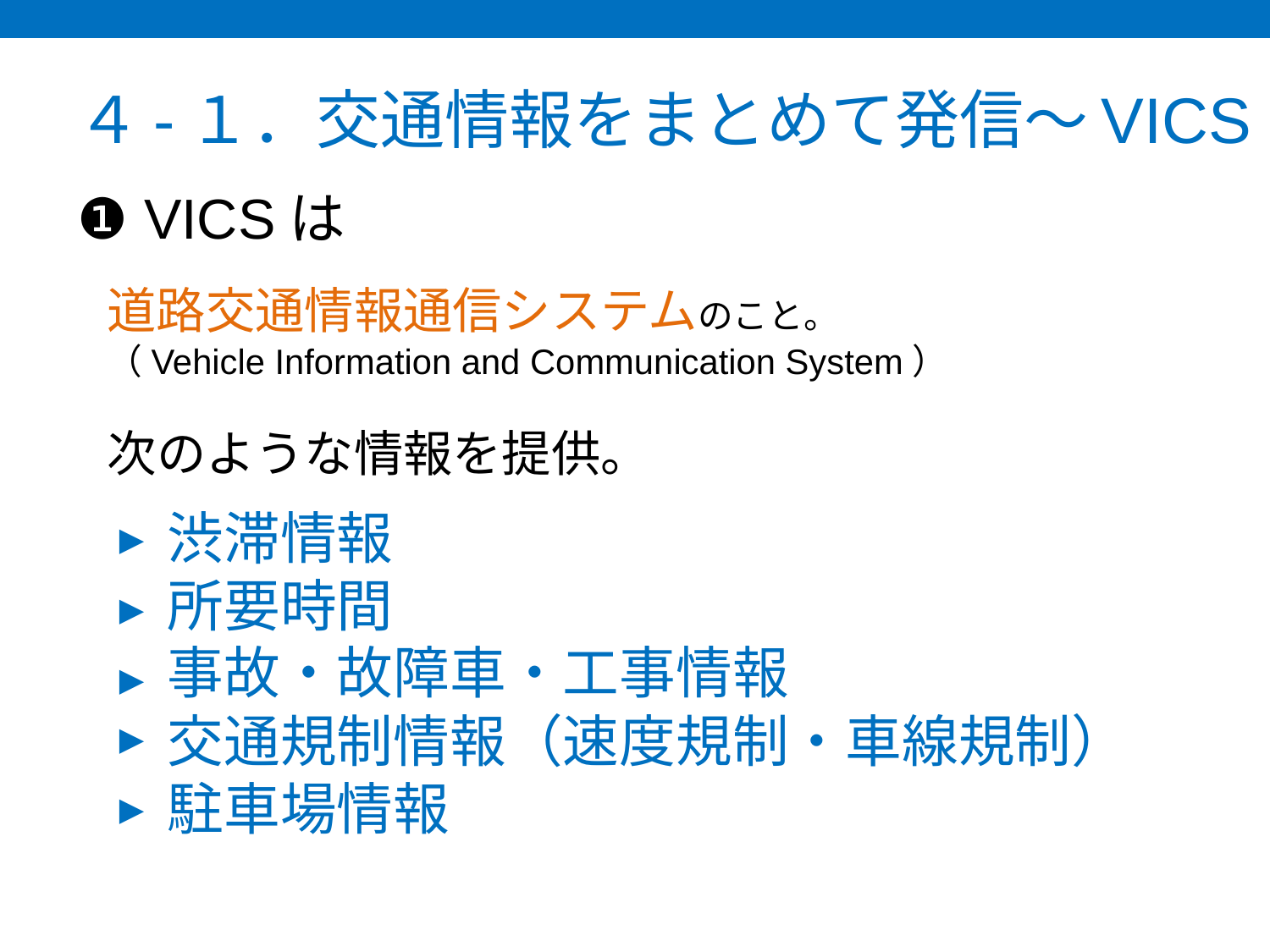

４-１．交通情報をまとめて発信～VICS
❶ VICSは
道路交通情報通信システムのこと。
（Vehicle Information and Communication System）
次のような情報を提供。
渋滞情報
所要時間
事故・故障車・工事情報
交通規制情報（速度規制・車線規制）
駐車場情報
▼
▼
▼
▼
▼